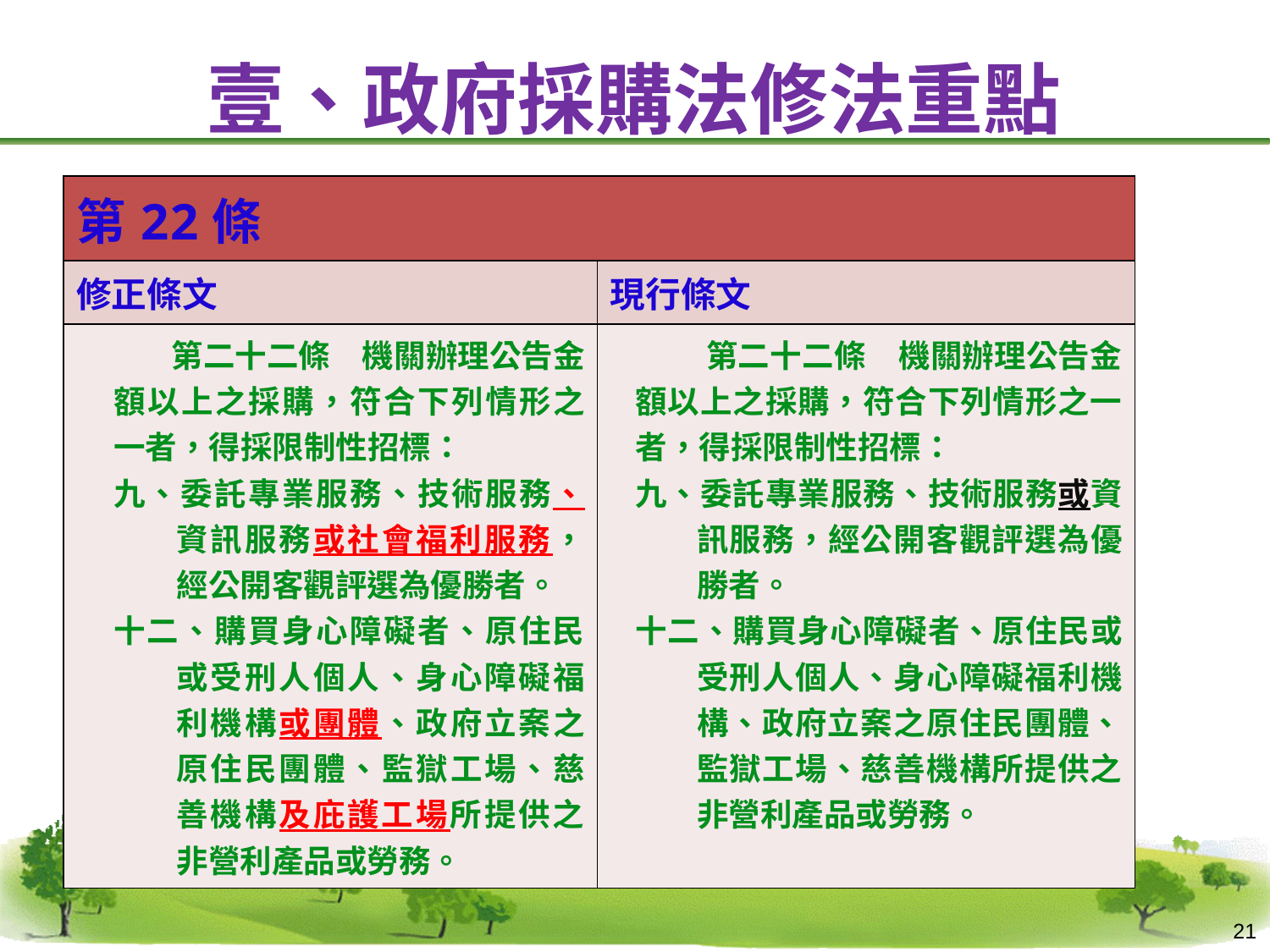

# 壹、政府採購法修法重點
| 第22條 |  |
| --- | --- |
| 修正條文 | 現行條文 |
| 第二十二條　機關辦理公告金額以上之採購，符合下列情形之一者，得採限制性招標： 九、委託專業服務、技術服務、資訊服務或社會福利服務，經公開客觀評選為優勝者。 十二、購買身心障礙者、原住民或受刑人個人、身心障礙福利機構或團體、政府立案之原住民團體、監獄工場、慈善機構及庇護工場所提供之非營利產品或勞務。 | 第二十二條　機關辦理公告金額以上之採購，符合下列情形之一者，得採限制性招標： 九、委託專業服務、技術服務或資訊服務，經公開客觀評選為優勝者。 十二、購買身心障礙者、原住民或受刑人個人、身心障礙福利機構、政府立案之原住民團體、監獄工場、慈善機構所提供之非營利產品或勞務。 |
21